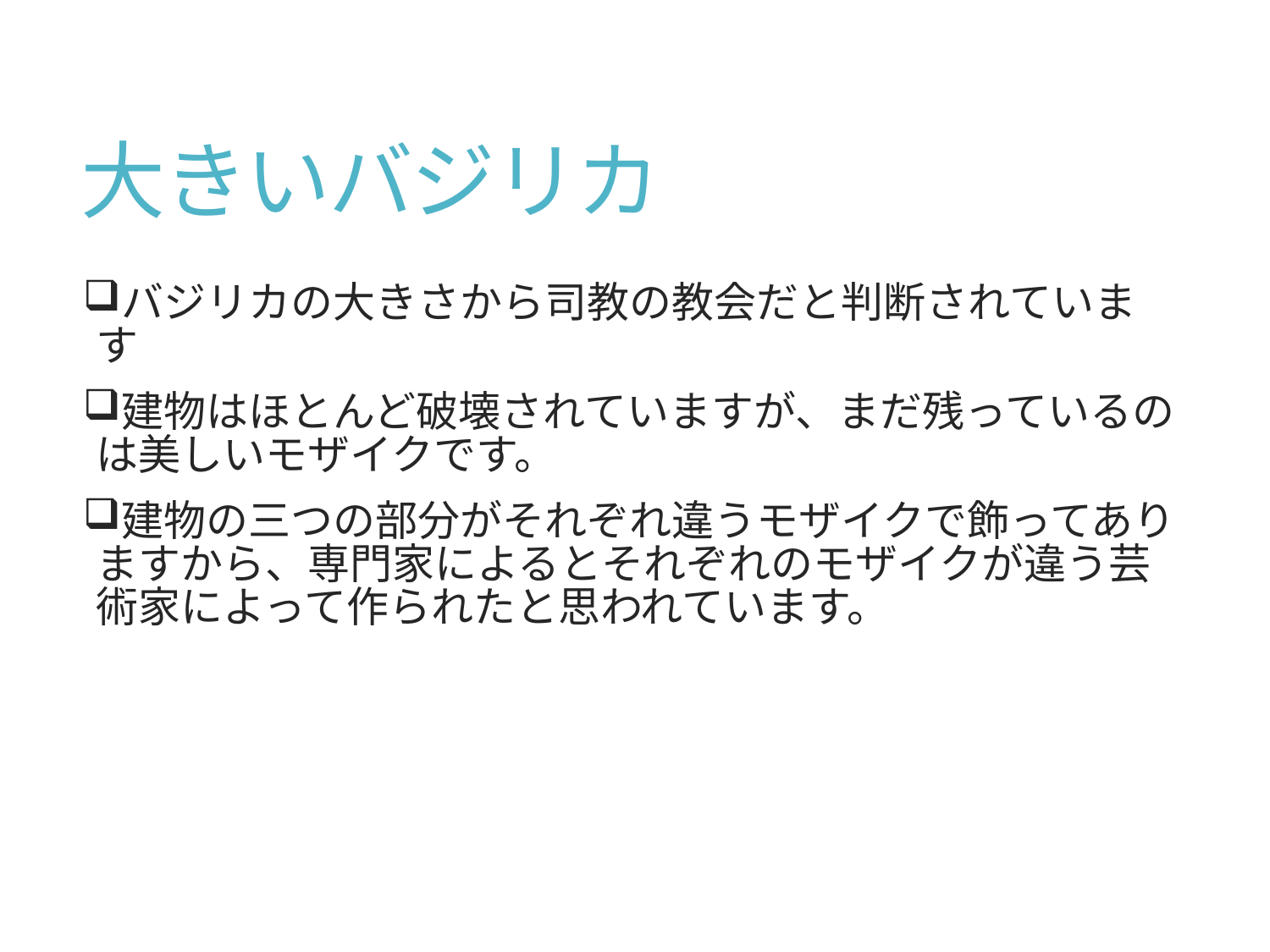

# 大きいバジリカ
バジリカの大きさから司教の教会だと判断されています
建物はほとんど破壊されていますが、まだ残っているのは美しいモザイクです。
建物の三つの部分がそれぞれ違うモザイクで飾ってありますから、専門家によるとそれぞれのモザイクが違う芸術家によって作られたと思われています。